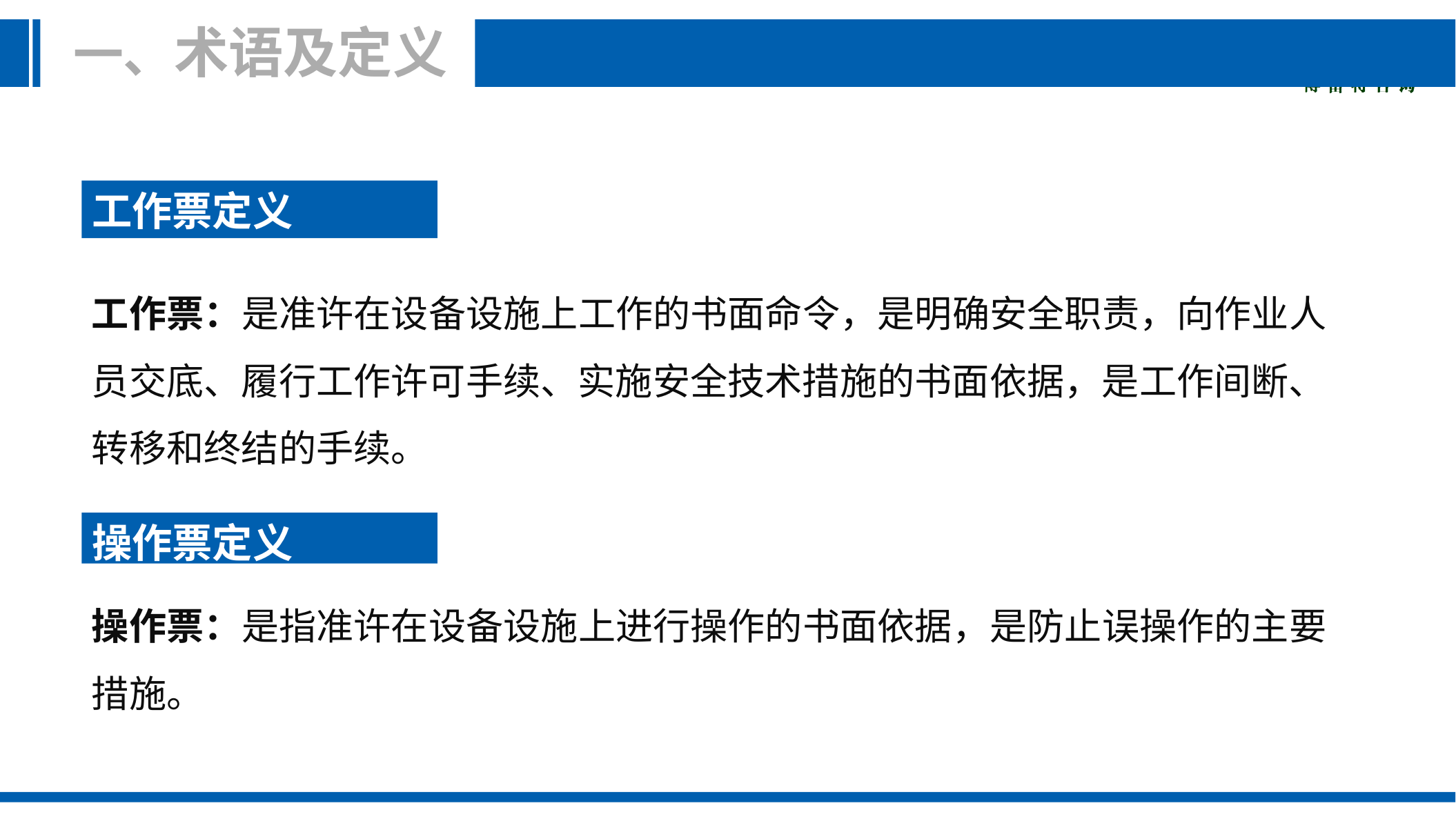

一、术语及定义
工作票定义
工作票：是准许在设备设施上工作的书面命令，是明确安全职责，向作业人员交底、履行工作许可手续、实施安全技术措施的书面依据，是工作间断、转移和终结的手续。
操作票定义
操作票：是指准许在设备设施上进行操作的书面依据，是防止误操作的主要措施。